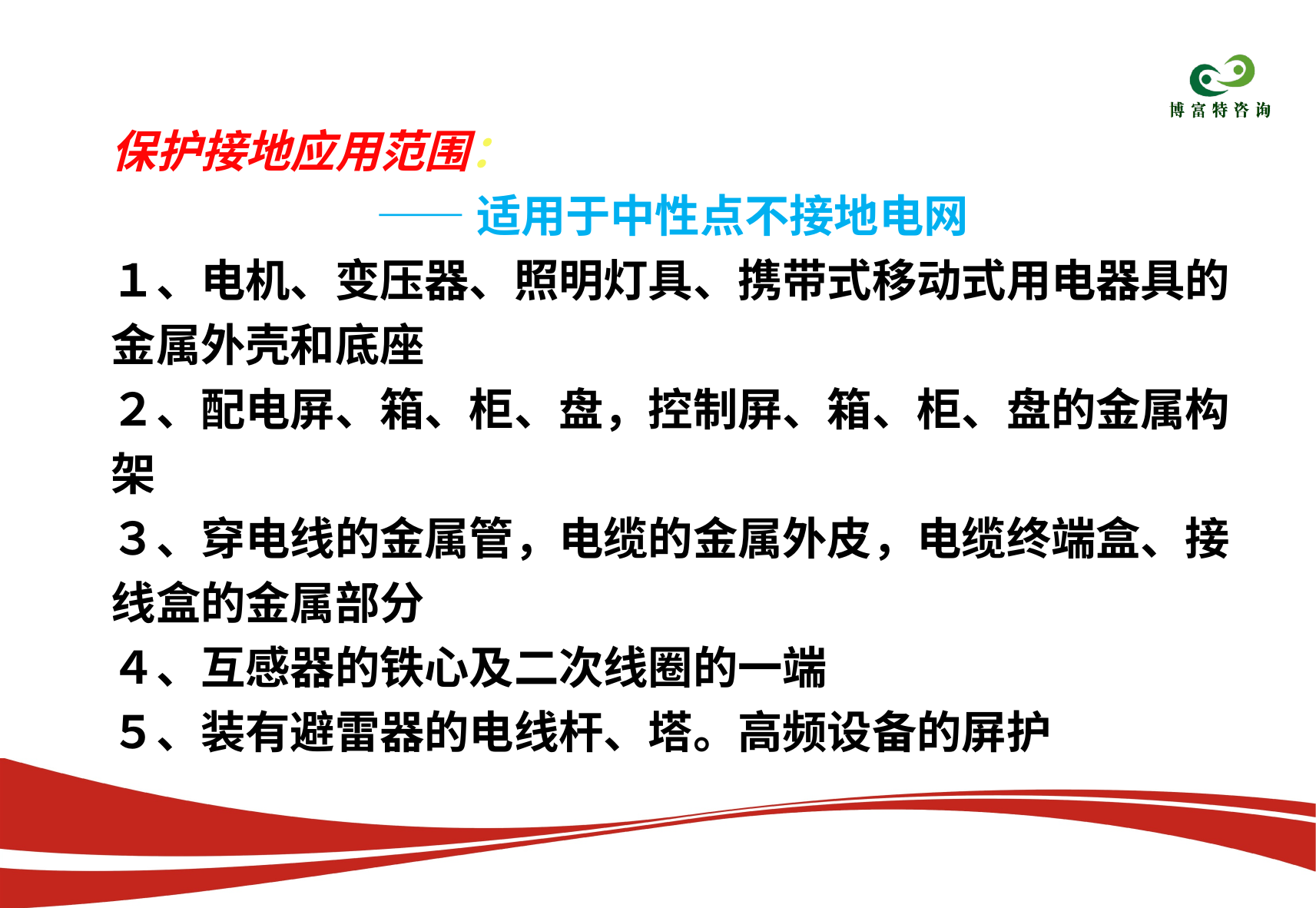

28
保护接地应用范围：
                          ——适用于中性点不接地电网
１、电机、变压器、照明灯具、携带式移动式用电器具的金属外壳和底座
２、配电屏、箱、柜、盘，控制屏、箱、柜、盘的金属构架
３、穿电线的金属管，电缆的金属外皮，电缆终端盒、接线盒的金属部分
４、互感器的铁心及二次线圈的一端
５、装有避雷器的电线杆、塔。高频设备的屏护